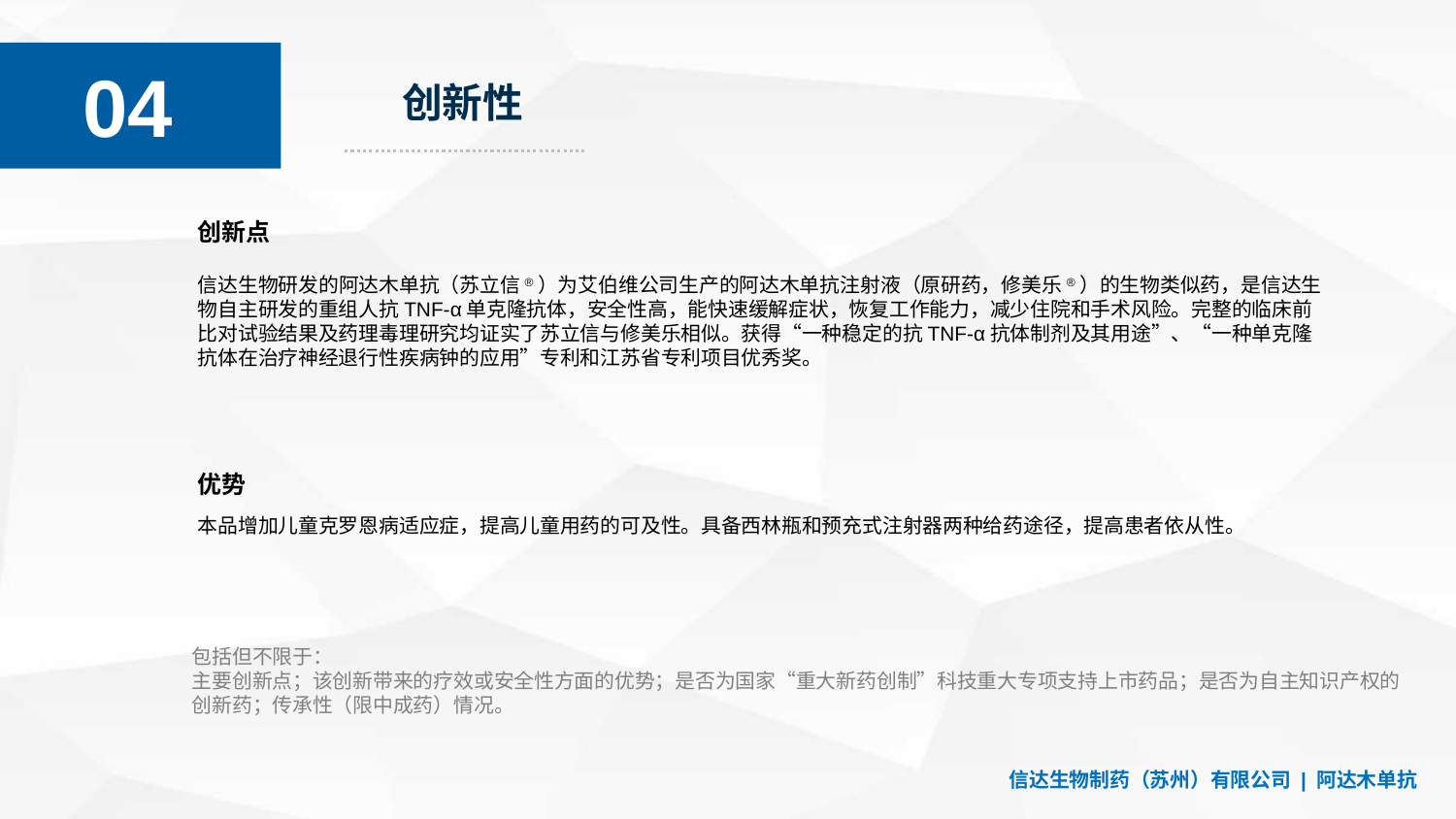

04
01
创新性
创新点
信达生物研发的阿达木单抗（苏立信®）为艾伯维公司生产的阿达木单抗注射液（原研药，修美乐®）的生物类似药，是信达生物自主研发的重组人抗TNF-α单克隆抗体，安全性高，能快速缓解症状，恢复工作能力，减少住院和手术风险。完整的临床前比对试验结果及药理毒理研究均证实了苏立信与修美乐相似。获得“一种稳定的抗TNF-α抗体制剂及其用途”、“一种单克隆抗体在治疗神经退行性疾病钟的应用”专利和江苏省专利项目优秀奖。

优势
本品增加儿童克罗恩病适应症，提高儿童用药的可及性。具备西林瓶和预充式注射器两种给药途径，提高患者依从性。

包括但不限于：
主要创新点；该创新带来的疗效或安全性方面的优势；是否为国家“重大新药创制”科技重大专项支持上市药品；是否为自主知识产权的创新药；传承性（限中成药）情况。
信达生物制药（苏州）有限公司 | 阿达木单抗